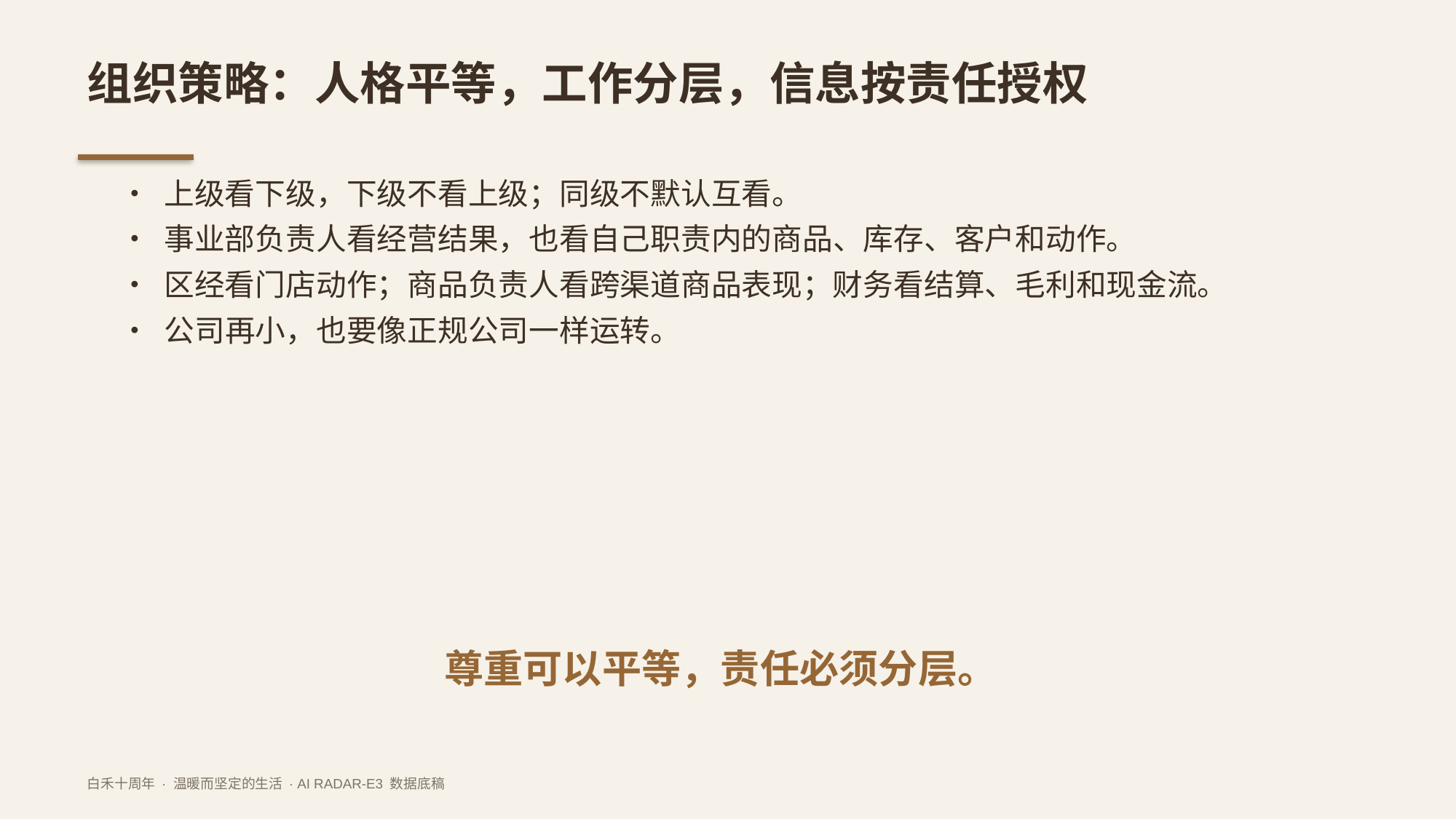

组织策略：人格平等，工作分层，信息按责任授权

• 上级看下级，下级不看上级；同级不默认互看。
• 事业部负责人看经营结果，也看自己职责内的商品、库存、客户和动作。
• 区经看门店动作；商品负责人看跨渠道商品表现；财务看结算、毛利和现金流。
• 公司再小，也要像正规公司一样运转。
尊重可以平等，责任必须分层。
白禾十周年 · 温暖而坚定的生活 · AI RADAR-E3 数据底稿